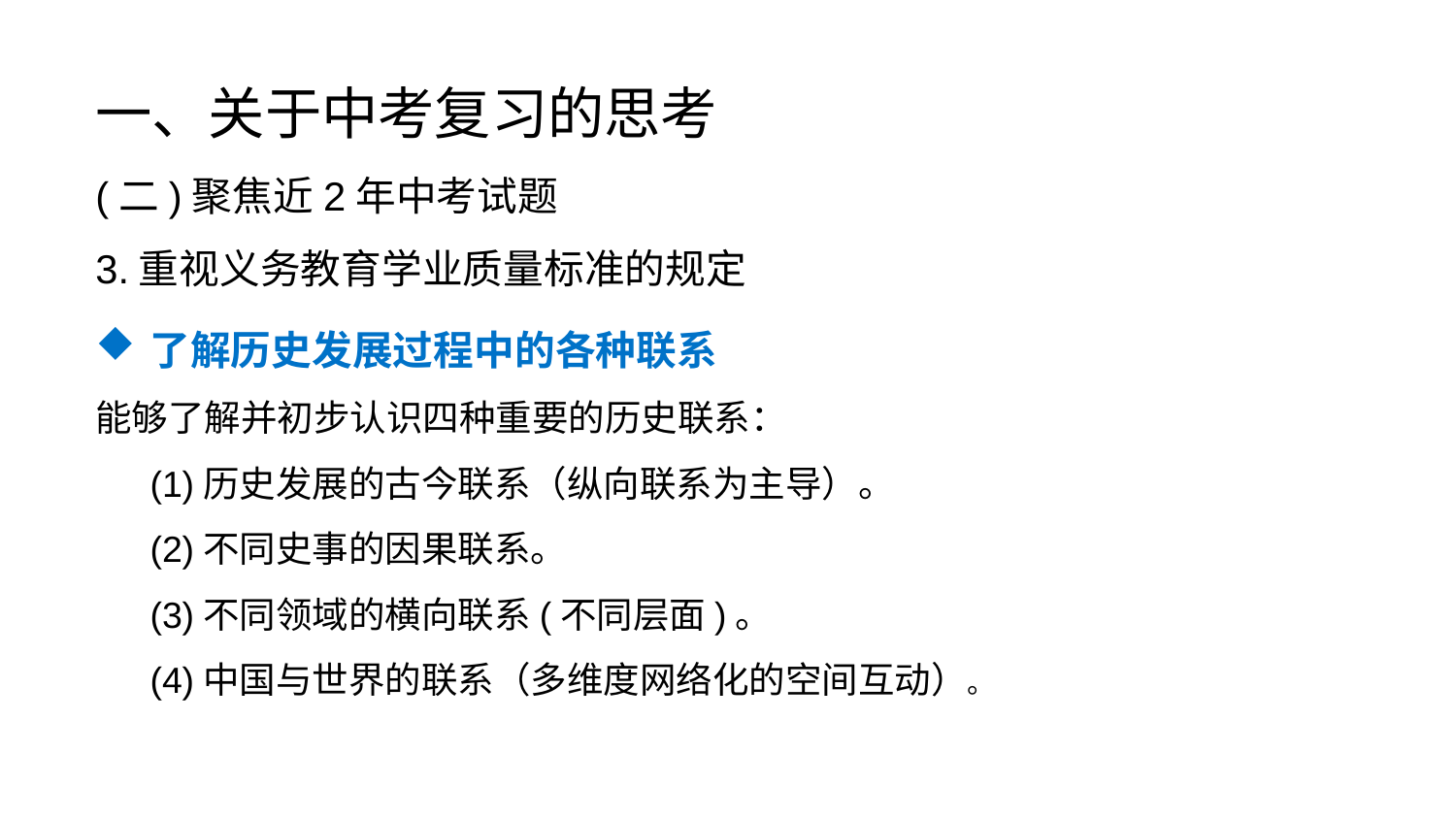

一、关于中考复习的思考
(二)聚焦近2年中考试题
3.重视义务教育学业质量标准的规定

了解历史发展过程中的各种联系
能够了解并初步认识四种重要的历史联系：
(1)历史发展的古今联系（纵向联系为主导）。
(2)不同史事的因果联系。
(3)不同领域的横向联系(不同层面)。
(4)中国与世界的联系（多维度网络化的空间互动）。